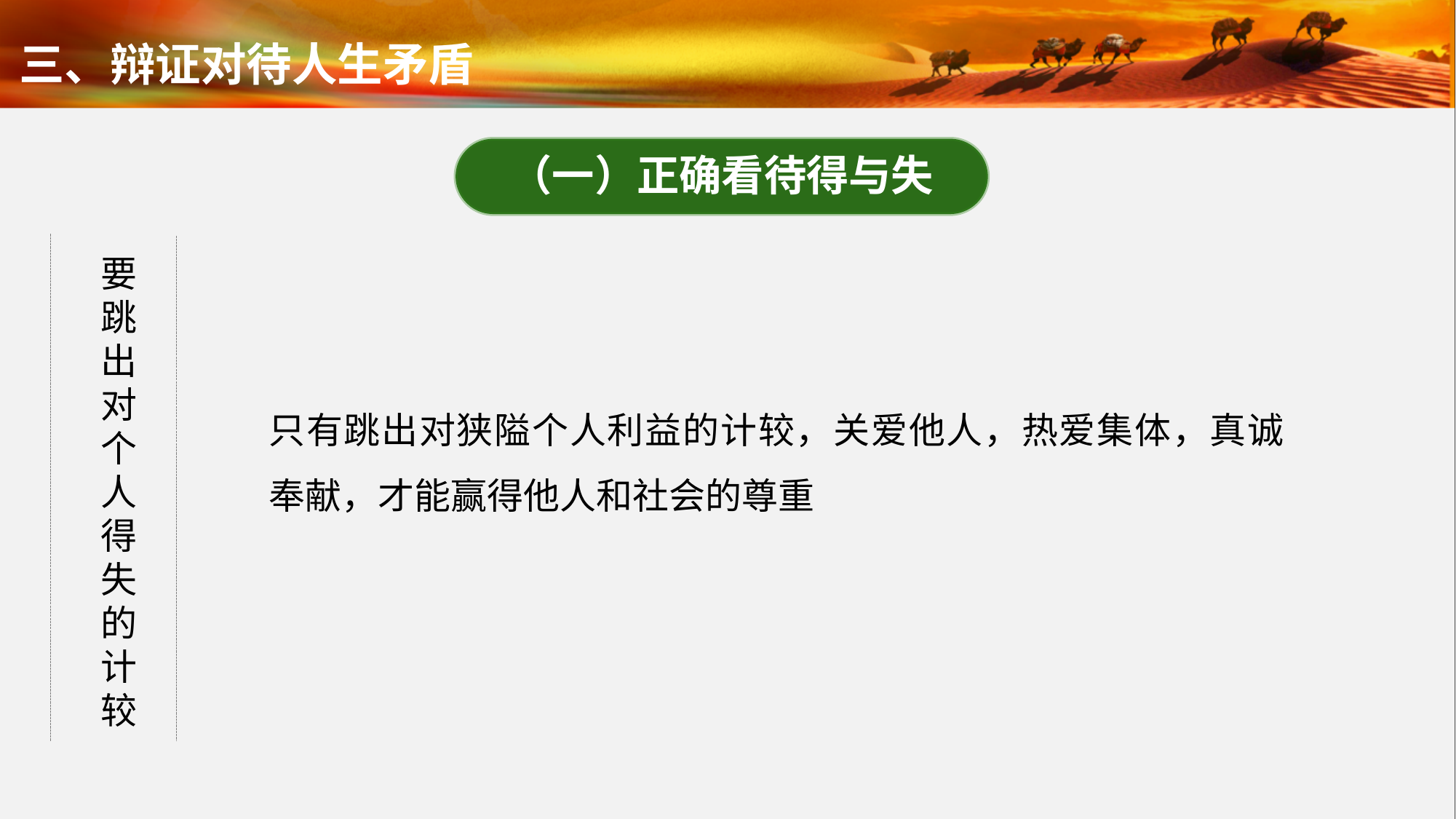

三、辩证对待人生矛盾
（一）正确看待得与失
要跳出对个人得失的计较
只有跳出对狭隘个人利益的计较，关爱他人，热爱集体，真诚奉献，才能赢得他人和社会的尊重